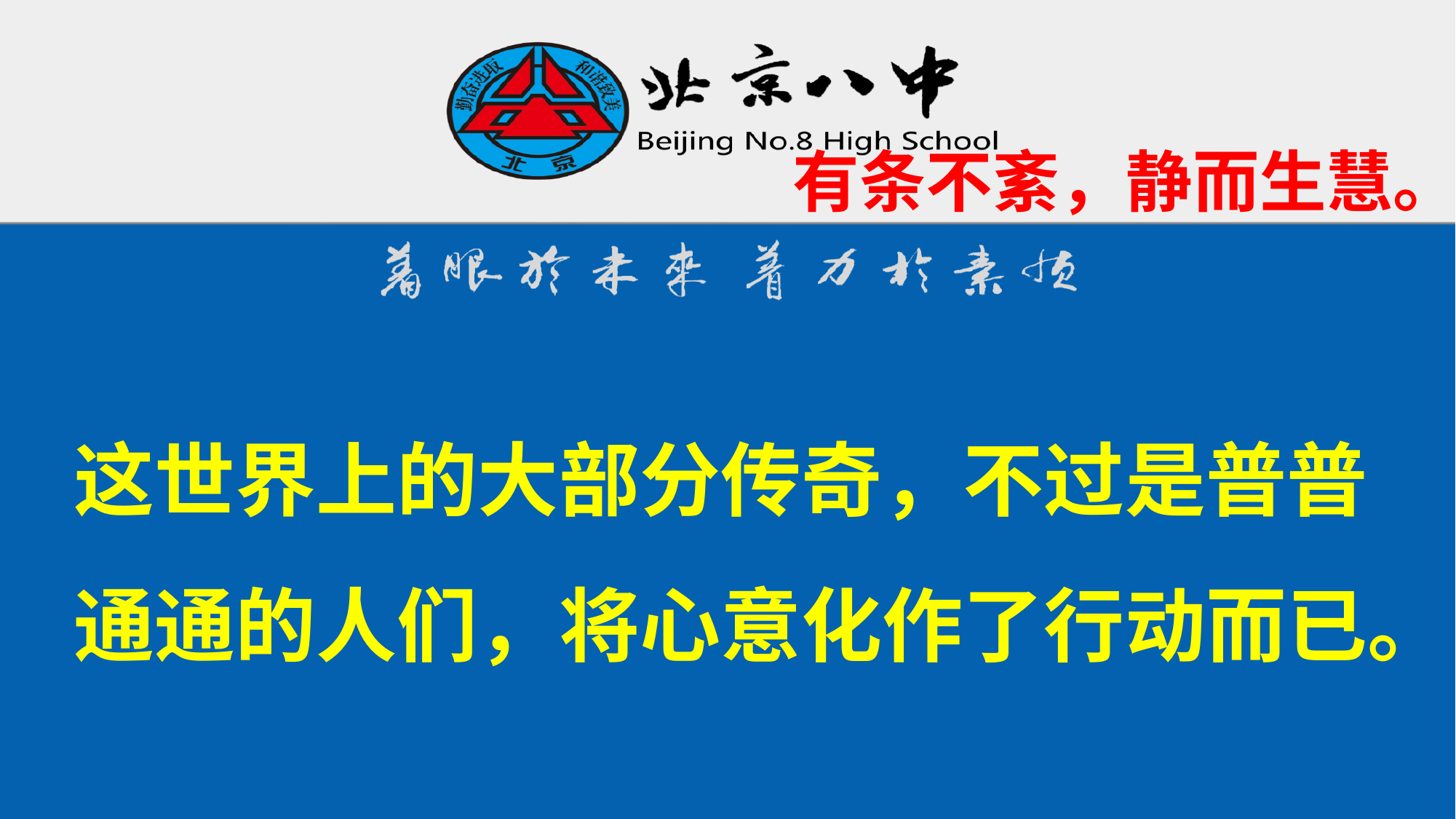

有条不紊，静而生慧。
这世界上的大部分传奇，不过是普普通通的人们，将心意化作了行动而已。